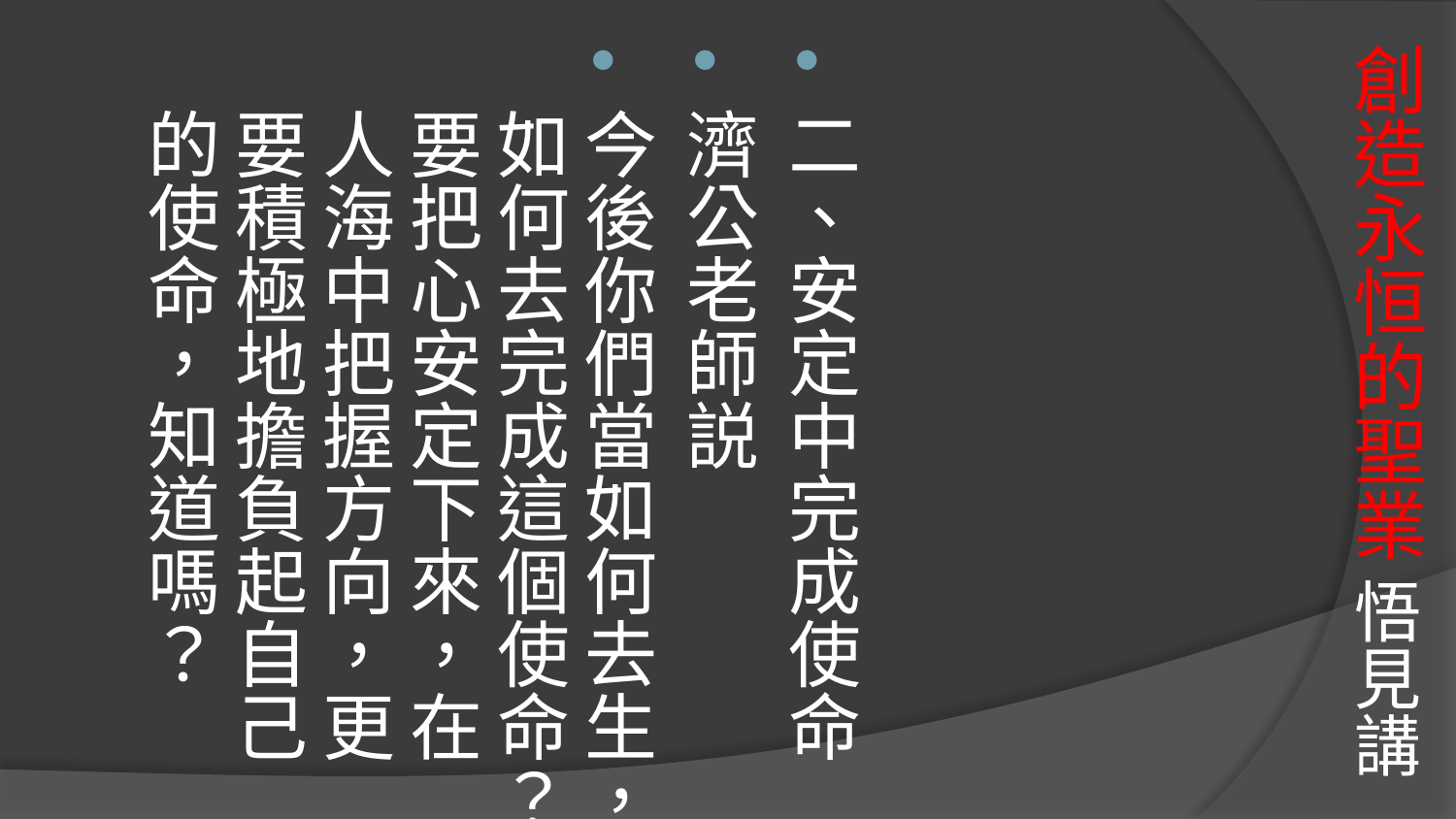

二、安定中完成使命
濟公老師説
今後你們當如何去生，如何去完成這個使命？要把心安定下來，在人海中把握方向，更要積極地擔負起自己的使命，知道嗎？

# 創造永恒的聖業 悟見講